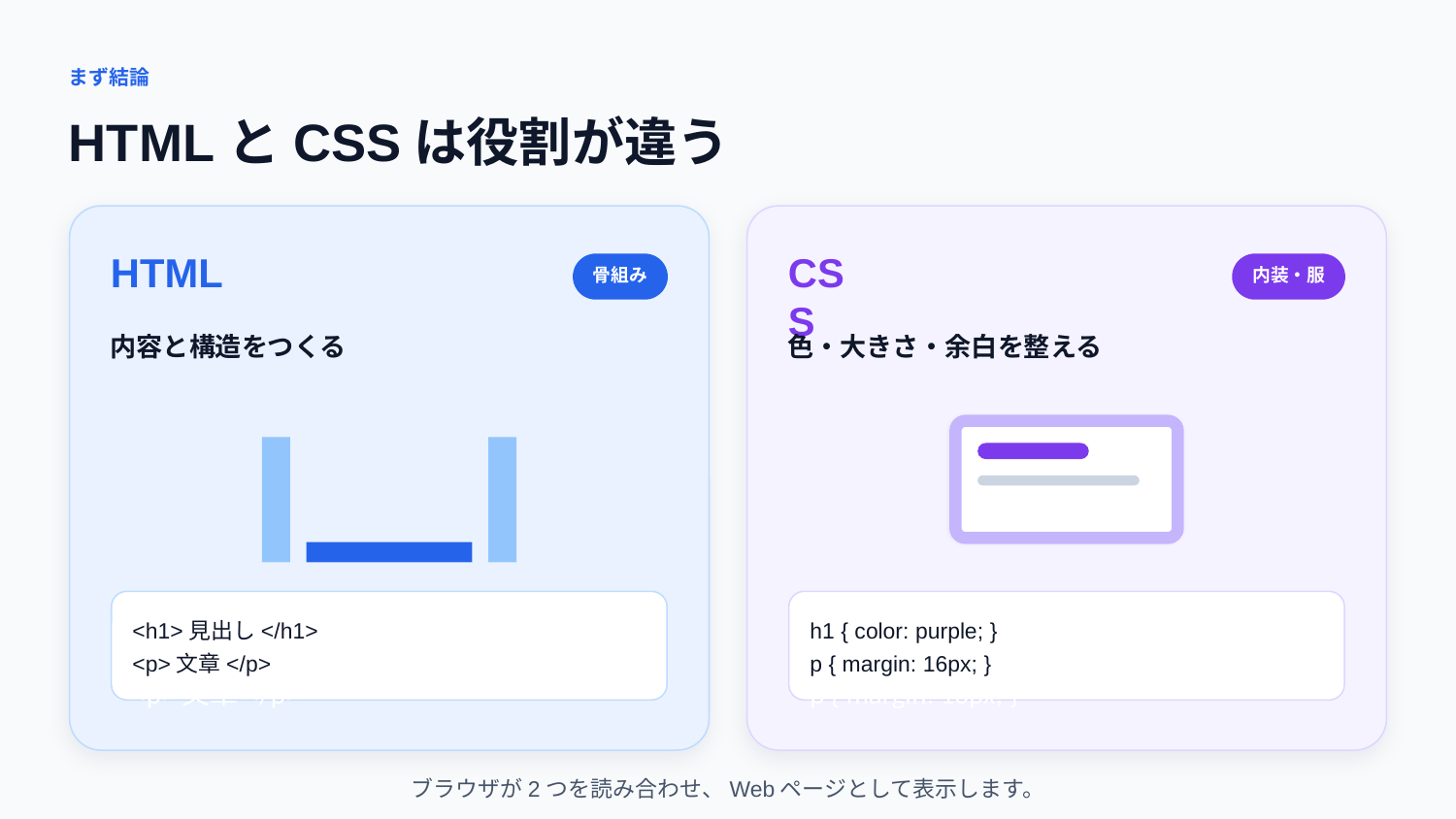

まず結論
HTMLとCSSは役割が違う

HTML
CSS

骨組み
内装・服
内容と構造をつくる
色・大きさ・余白を整える

<h1>見出し</h1>
<p>文章</p>
<p>文章</p>
h1 { color: purple; }
p { margin: 16px; }
p { margin: 16px; }
ブラウザが2つを読み合わせ、Webページとして表示します。